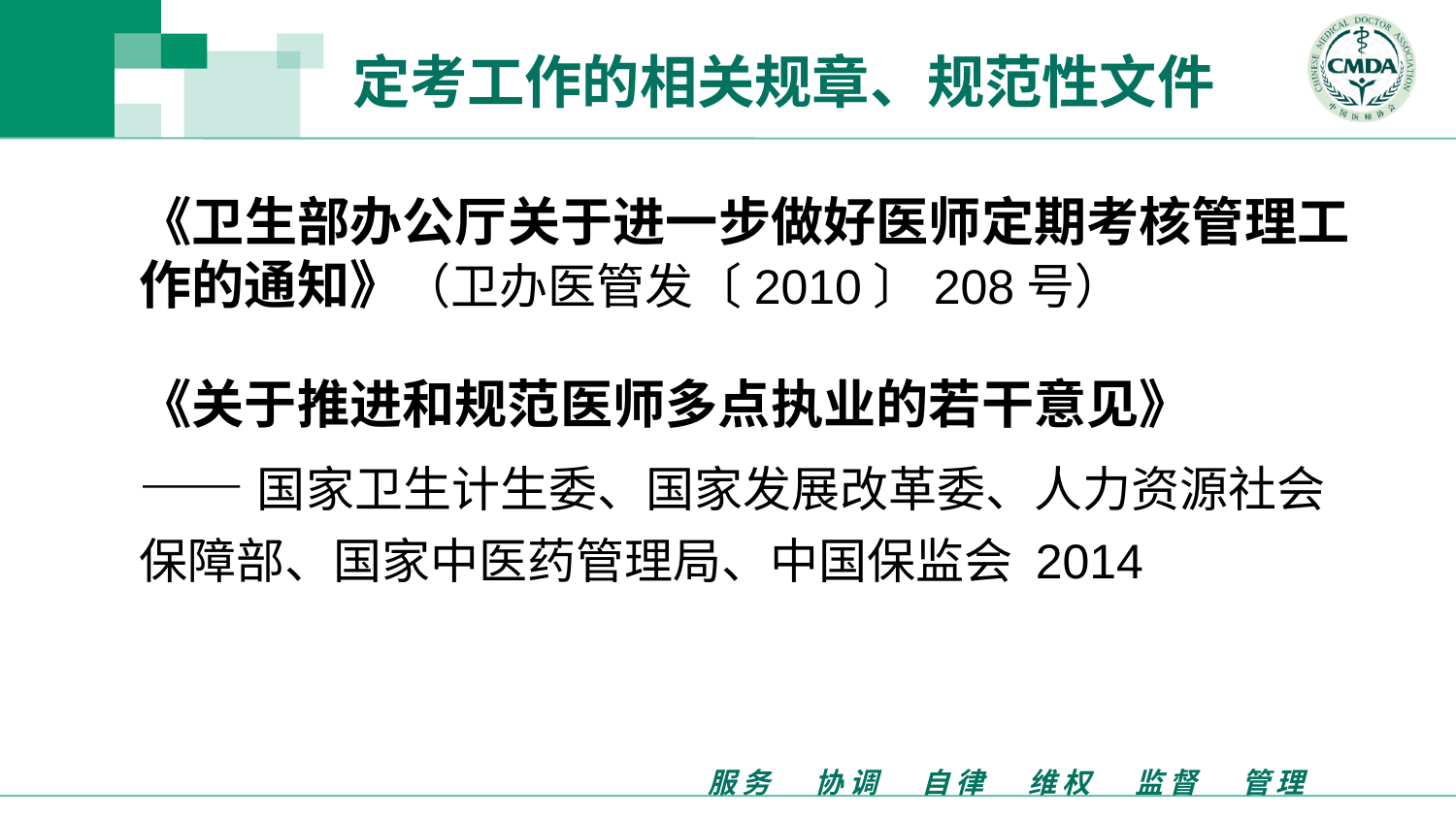

# 定考工作的相关规章、规范性文件
《卫生部办公厅关于进一步做好医师定期考核管理工作的通知》（卫办医管发〔2010〕208号）
《关于推进和规范医师多点执业的若干意见》
——国家卫生计生委、国家发展改革委、人力资源社会保障部、国家中医药管理局、中国保监会 2014